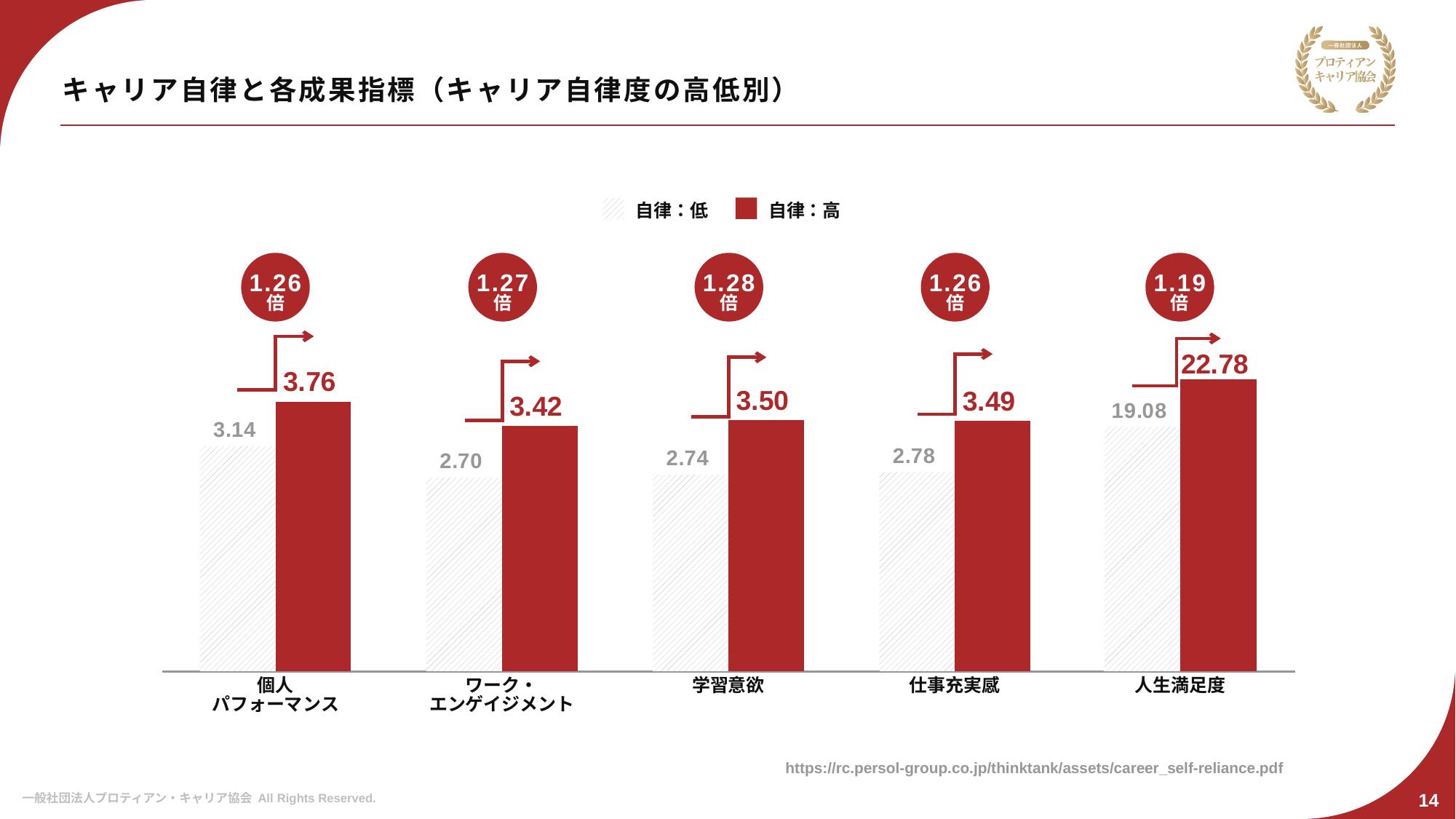

# キャリア自律と各成果指標（キャリア自律度の高低別）
自律：低
自律：高

1.26
倍
1.27
倍
1.28
倍
1.26
倍
1.19
倍

### Chart

| Category | 系列 1 | 系列 2 |
|---|---|---|
| 個人
パフォーマンス | 3.14 | 3.76 |
| ワーク・
エンゲイジメント | 2.7 | 3.42 |
| 学習意欲 | 2.74 | 3.5 |
| 仕事充実感 | 2.78 | 3.49 |

### Chart

| Category | 系列 1 | 系列 2 |
|---|---|---|
| 人生満足度 | 19.08 | 22.78 |
https://rc.persol-group.co.jp/thinktank/assets/career_self-reliance.pdf
14